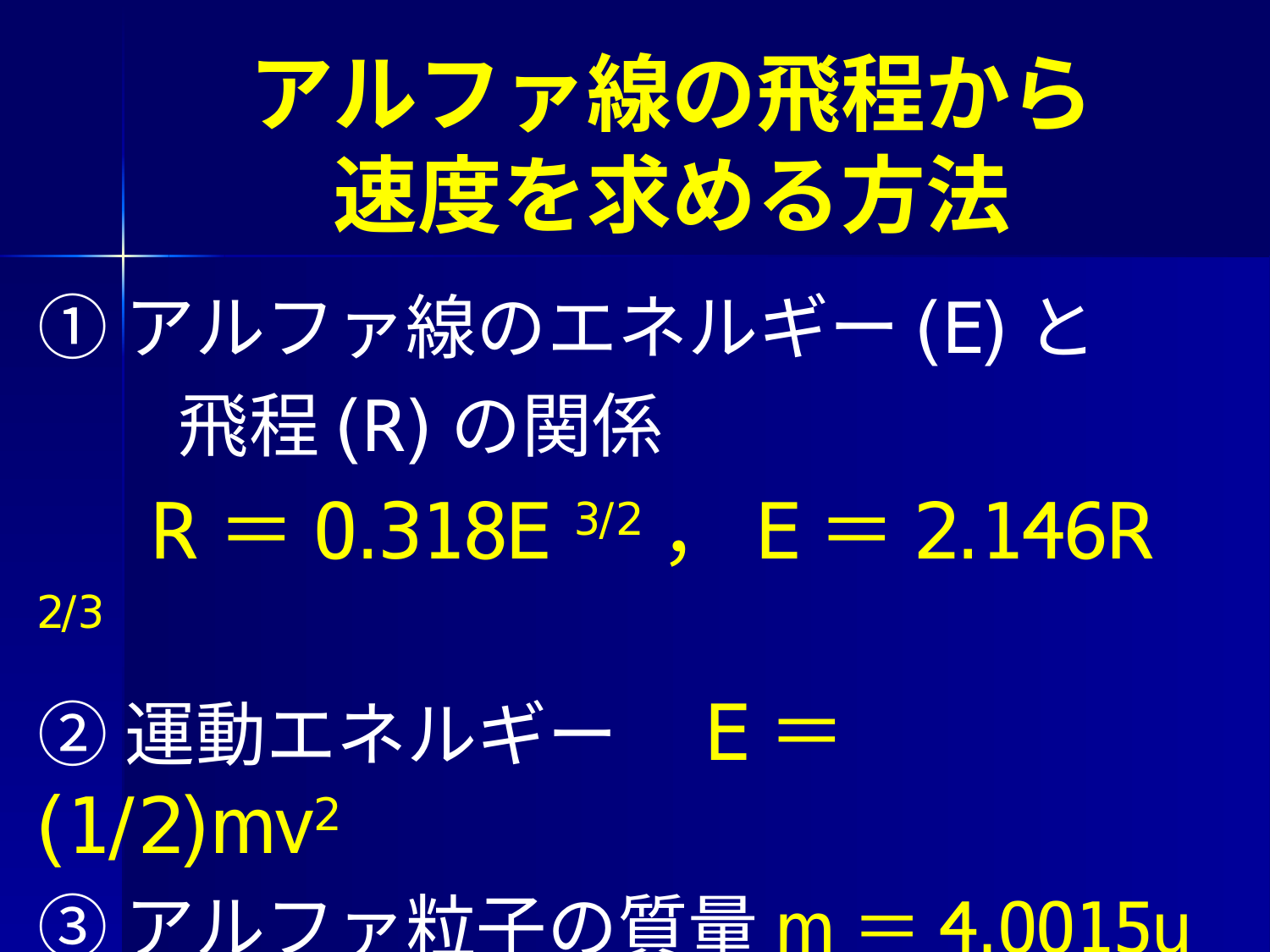

# アルファ線の飛程から 速度を求める方法
①アルファ線のエネルギー(E)と
　　飛程(R)の関係
　 R＝0.318E 3/2，E＝2.146R 2/3
②運動エネルギー　E＝(1/2)mv2
③アルファ粒子の質量m＝4.0015u
　　　　　　　　　　(u＝1.661×10-27 [kg] )